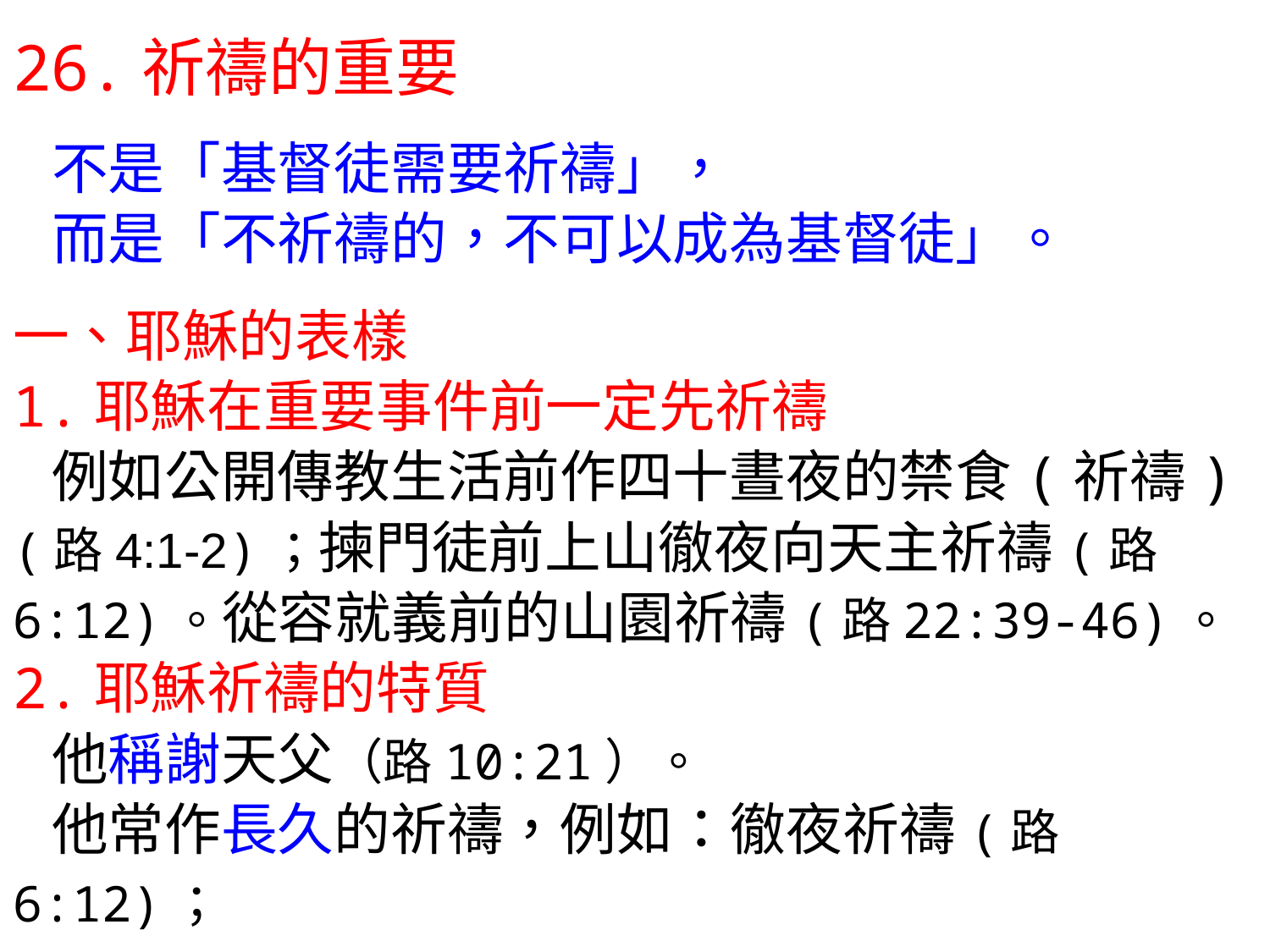

26.祈禱的重要
  不是「基督徒需要祈禱」，
  而是「不祈禱的，不可以成為基督徒」。
一、耶穌的表樣
1.耶穌在重要事件前一定先祈禱
  例如公開傳教生活前作四十晝夜的禁食(祈禱) (路4:1-2)；揀門徒前上山徹夜向天主祈禱(路6:12)。從容就義前的山園祈禱(路22:39-46)。
2.耶穌祈禱的特質
  他稱謝天父（路10:21）。
  他常作長久的祈禱，例如：徹夜祈禱(路6:12)；